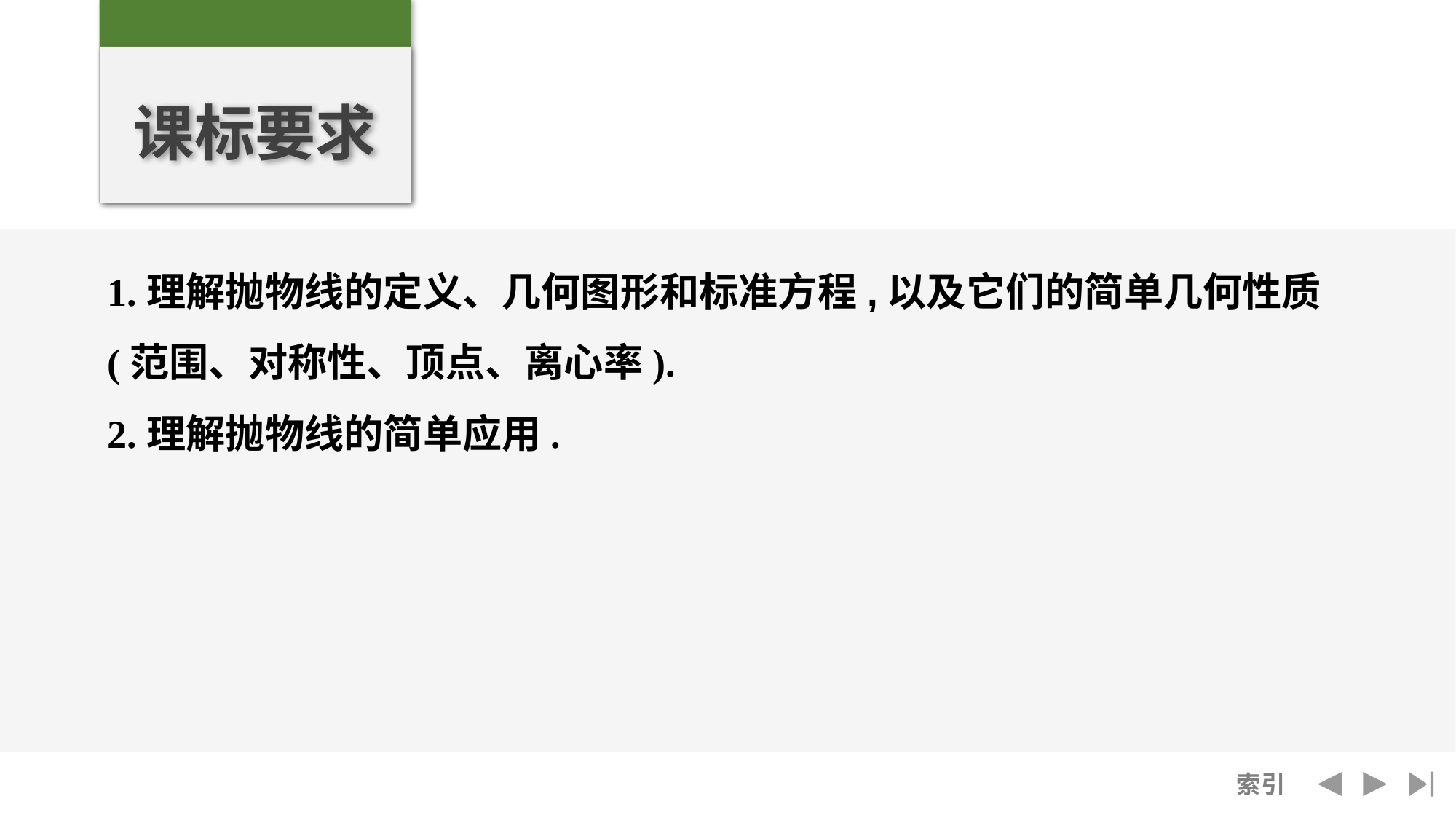

1.理解抛物线的定义、几何图形和标准方程,以及它们的简单几何性质(范围、对称性、顶点、离心率).
2.理解抛物线的简单应用.